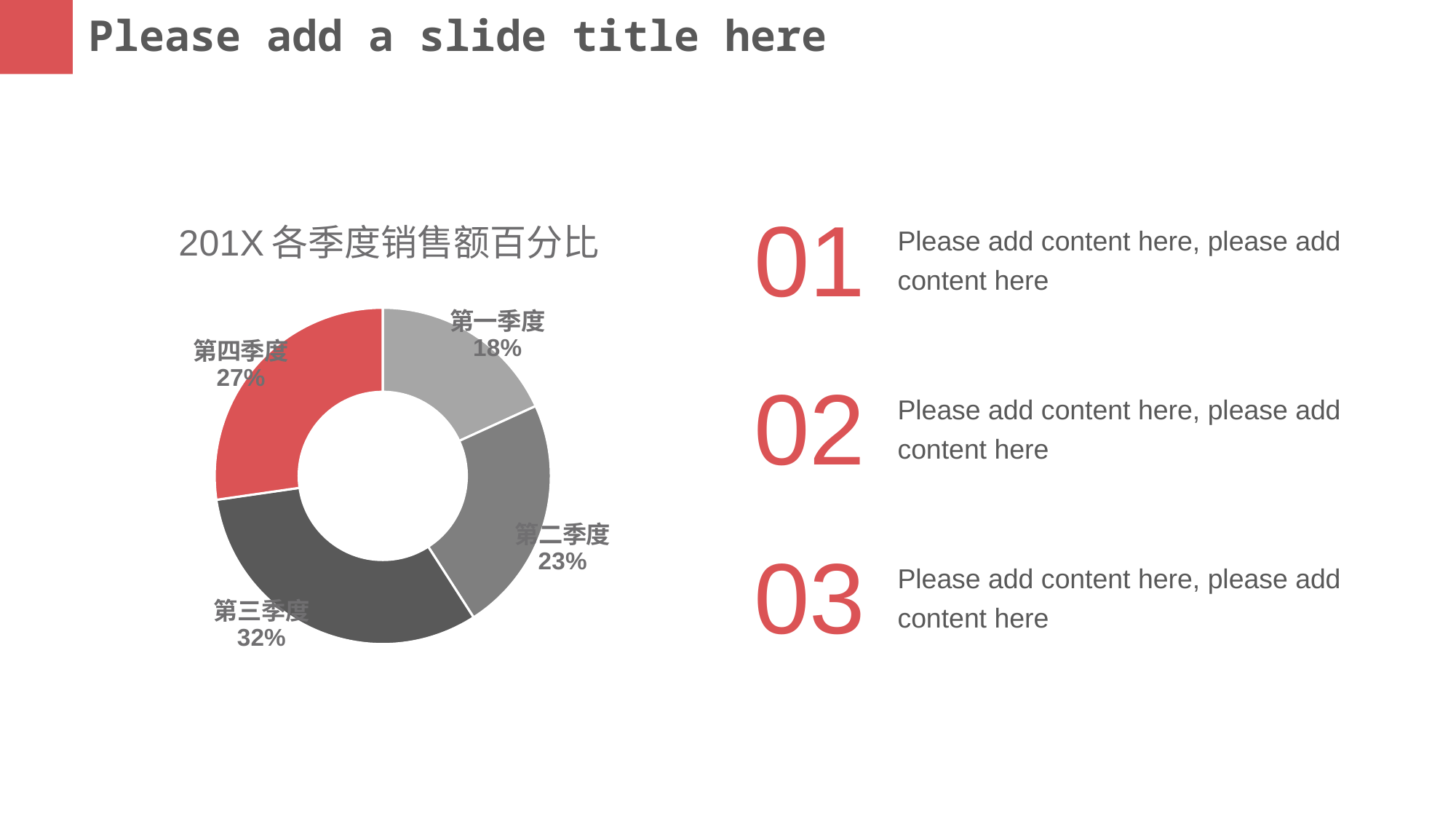

Please add a slide title here
01

### Chart: 201X各季度销售额百分比

| Category | 销售额 |
|---|---|
| 第一季度 | 120.0 |
| 第二季度 | 150.0 |
| 第三季度 | 210.0 |
| 第四季度 | 180.0 |
Please add content here, please add content here
02
Please add content here, please add content here
03
Please add content here, please add content here